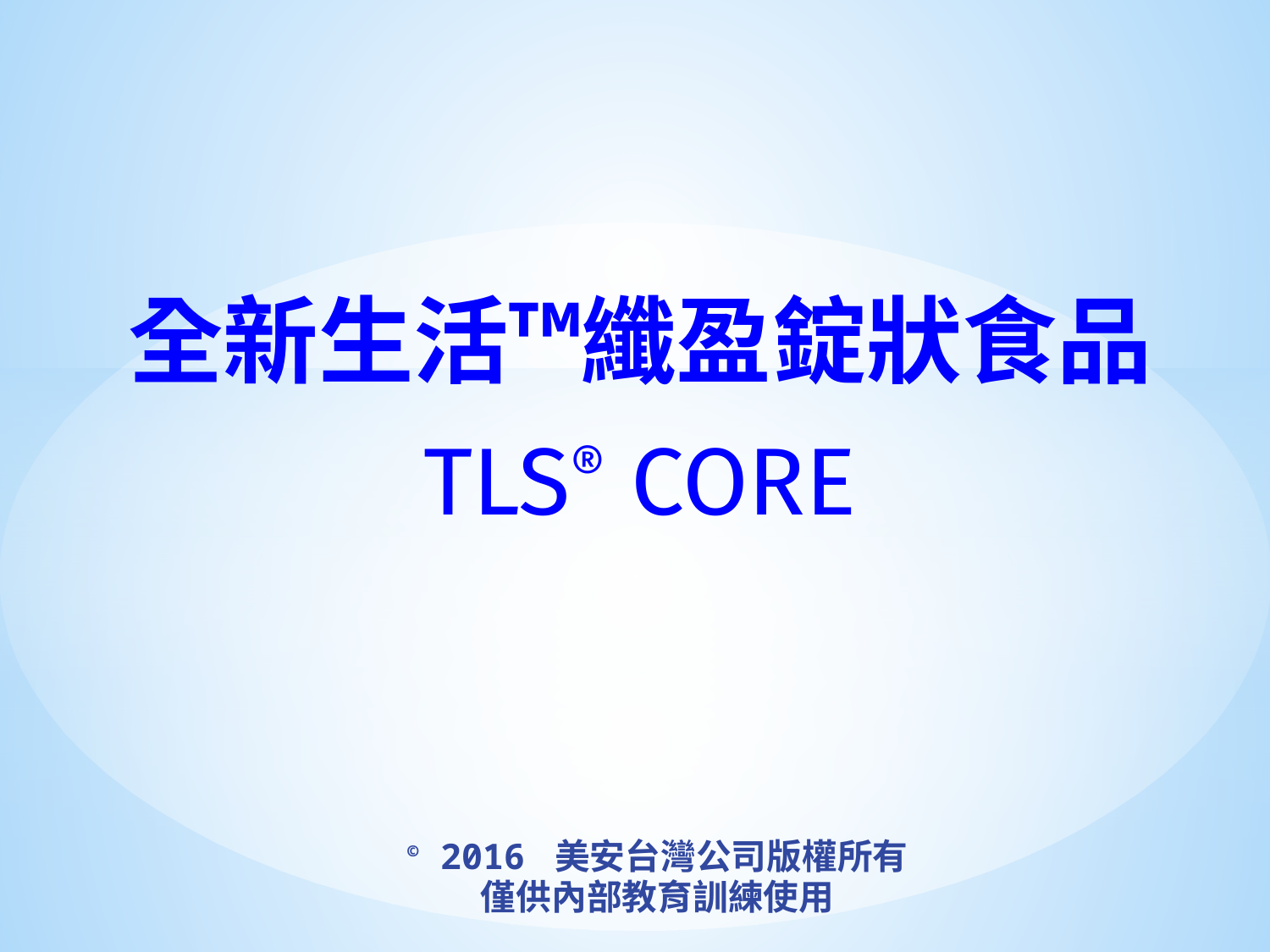

全新生活™纖盈錠狀食品
TLS® CORE

# © 2016 美安台灣公司版權所有
僅供內部教育訓練使用